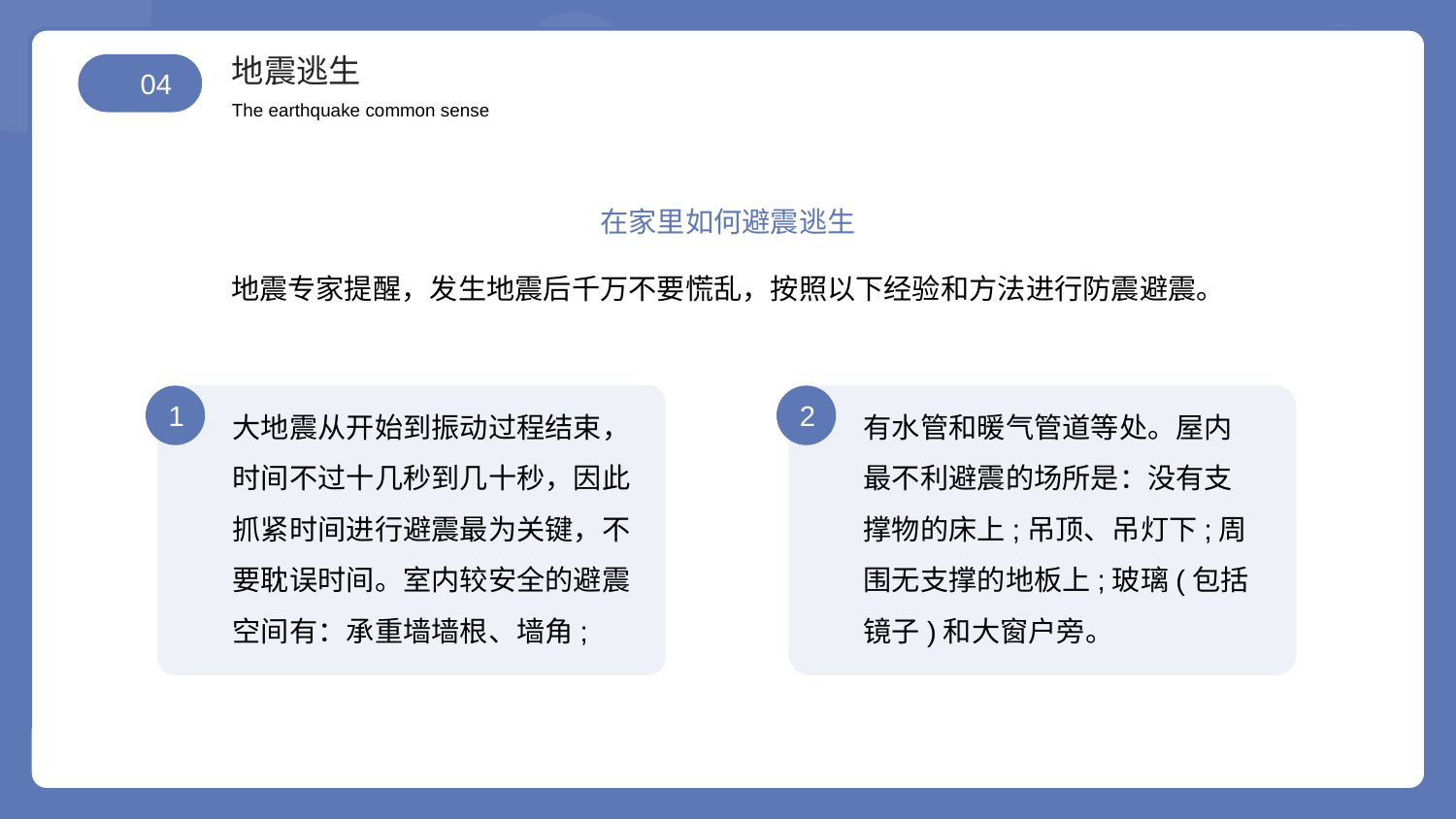

地震逃生
    04
The earthquake common sense
在家里如何避震逃生
地震专家提醒，发生地震后千万不要慌乱，按照以下经验和方法进行防震避震。

1
大地震从开始到振动过程结束，时间不过十几秒到几十秒，因此抓紧时间进行避震最为关键，不要耽误时间。室内较安全的避震空间有：承重墙墙根、墙角;

2
有水管和暖气管道等处。屋内最不利避震的场所是：没有支撑物的床上;吊顶、吊灯下;周围无支撑的地板上;玻璃(包括镜子)和大窗户旁。